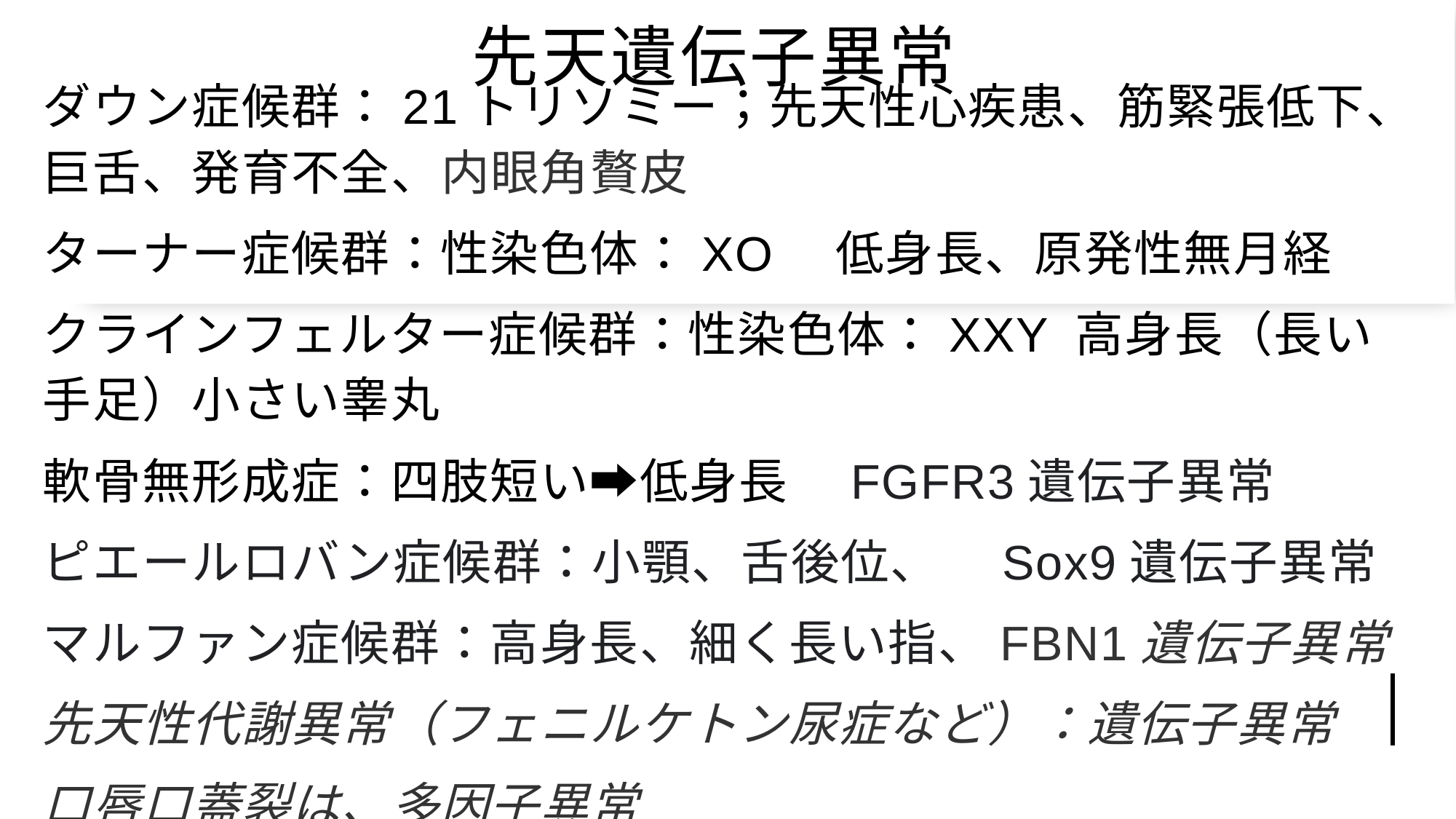

ダウン症候群：21トリソミー；先天性心疾患、筋緊張低下、巨舌、発育不全、内眼角贅皮
ターナー症候群：性染色体：XO　低身長、原発性無月経
クラインフェルター症候群：性染色体：XXY 高身長（長い手足）小さい睾丸
軟骨無形成症：四肢短い➡低身長　FGFR3遺伝子異常
ピエールロバン症候群：小顎、舌後位、　Sox9遺伝子異常
マルファン症候群：高身長、細く長い指、FBN1遺伝子異常
先天性代謝異常（フェニルケトン尿症など）：遺伝子異常
口唇口蓋裂は、多因子異常

# 先天遺伝子異常